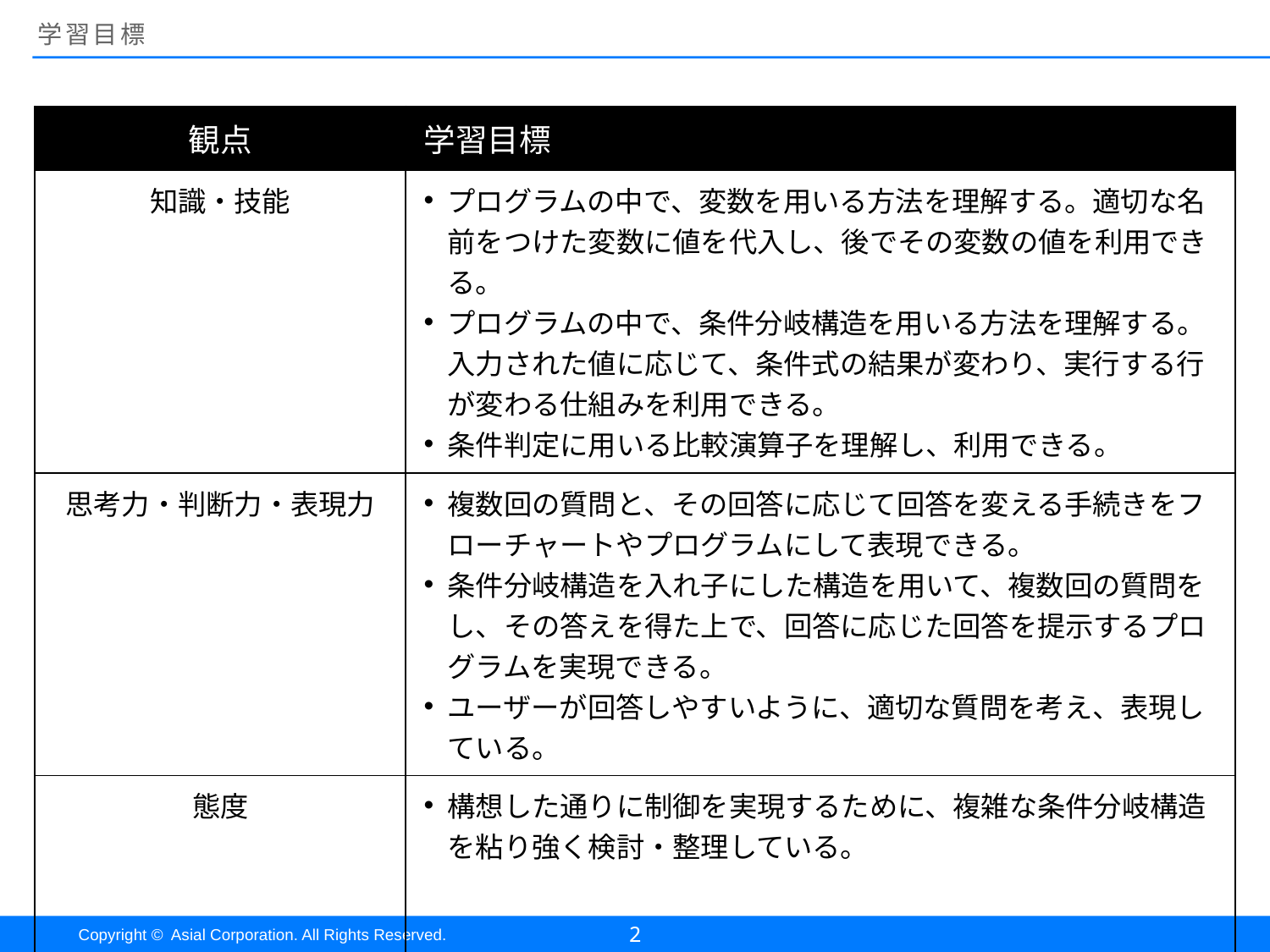

# 学習目標

| 観点 | 学習目標 |
| --- | --- |
| 知識・技能 | プログラムの中で、変数を用いる方法を理解する。適切な名前をつけた変数に値を代入し、後でその変数の値を利用できる。 プログラムの中で、条件分岐構造を用いる方法を理解する。入力された値に応じて、条件式の結果が変わり、実行する行が変わる仕組みを利用できる。 条件判定に用いる比較演算子を理解し、利用できる。 |
| 思考力・判断力・表現力 | 複数回の質問と、その回答に応じて回答を変える手続きをフローチャートやプログラムにして表現できる。 条件分岐構造を入れ子にした構造を用いて、複数回の質問をし、その答えを得た上で、回答に応じた回答を提示するプログラムを実現できる。 ユーザーが回答しやすいように、適切な質問を考え、表現している。 |
| 態度 | 構想した通りに制御を実現するために、複雑な条件分岐構造を粘り強く検討・整理している。 |
2